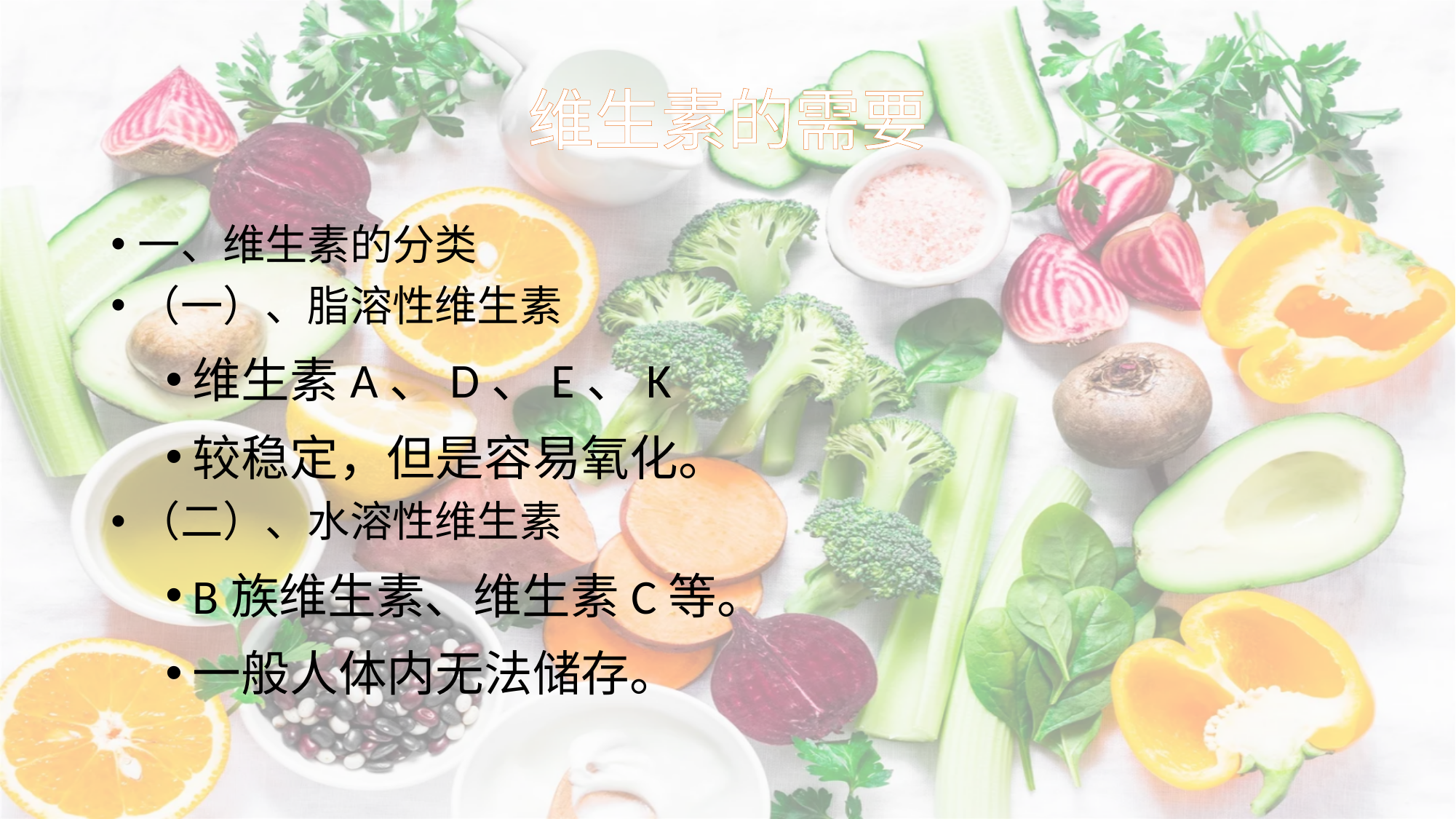

# 维生素的需要
一、维生素的分类
（一）、脂溶性维生素
维生素A、D、E、K
较稳定，但是容易氧化。
（二）、水溶性维生素
B族维生素、维生素C等。
一般人体内无法储存。